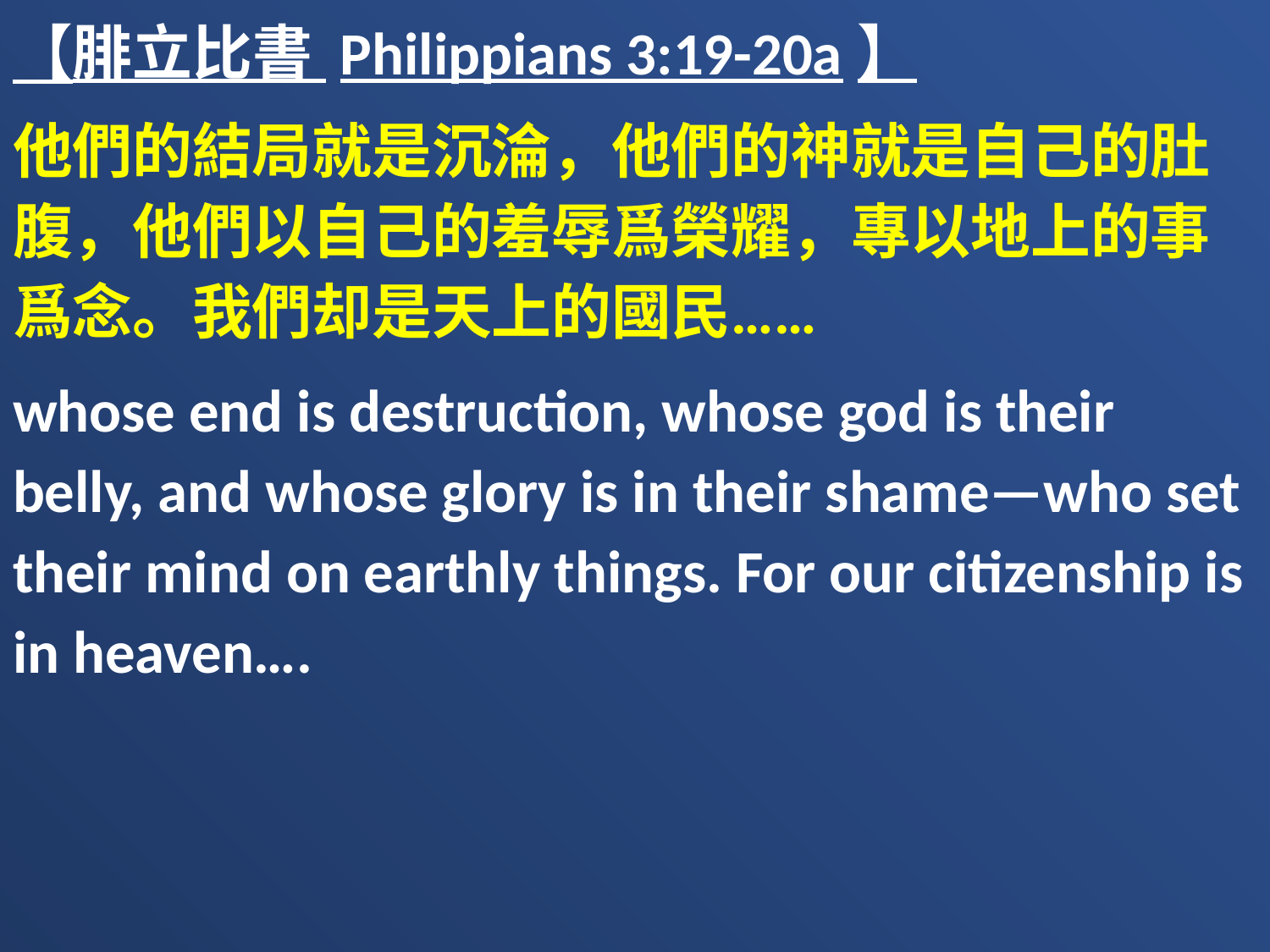

【腓立比書 Philippians 3:19-20a】
他們的結局就是沉淪，他們的神就是自己的肚腹，他們以自己的羞辱爲榮耀，專以地上的事爲念。我們却是天上的國民……
whose end is destruction, whose god is their belly, and whose glory is in their shame—who set their mind on earthly things. For our citizenship is in heaven….